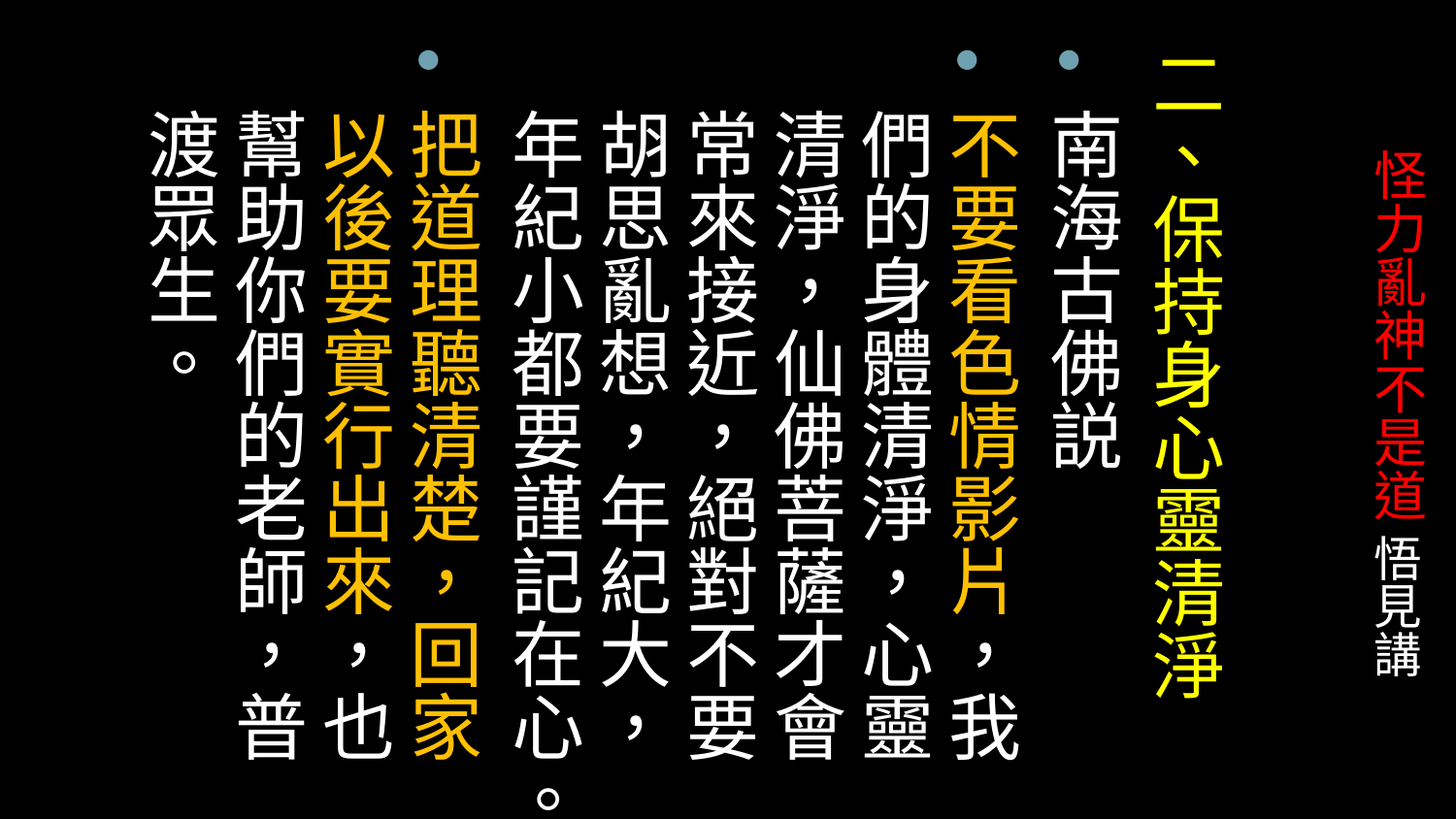

二、保持身心靈清淨
南海古佛説
不要看色情影片，我們的身體清淨，心靈清淨，仙佛菩薩才會常來接近，絕對不要胡思亂想，年紀大，年紀小都要謹記在心。
把道理聽清楚，回家以後要實行出來，也幫助你們的老師，普渡眾生。

# 怪力亂神不是道 悟見講